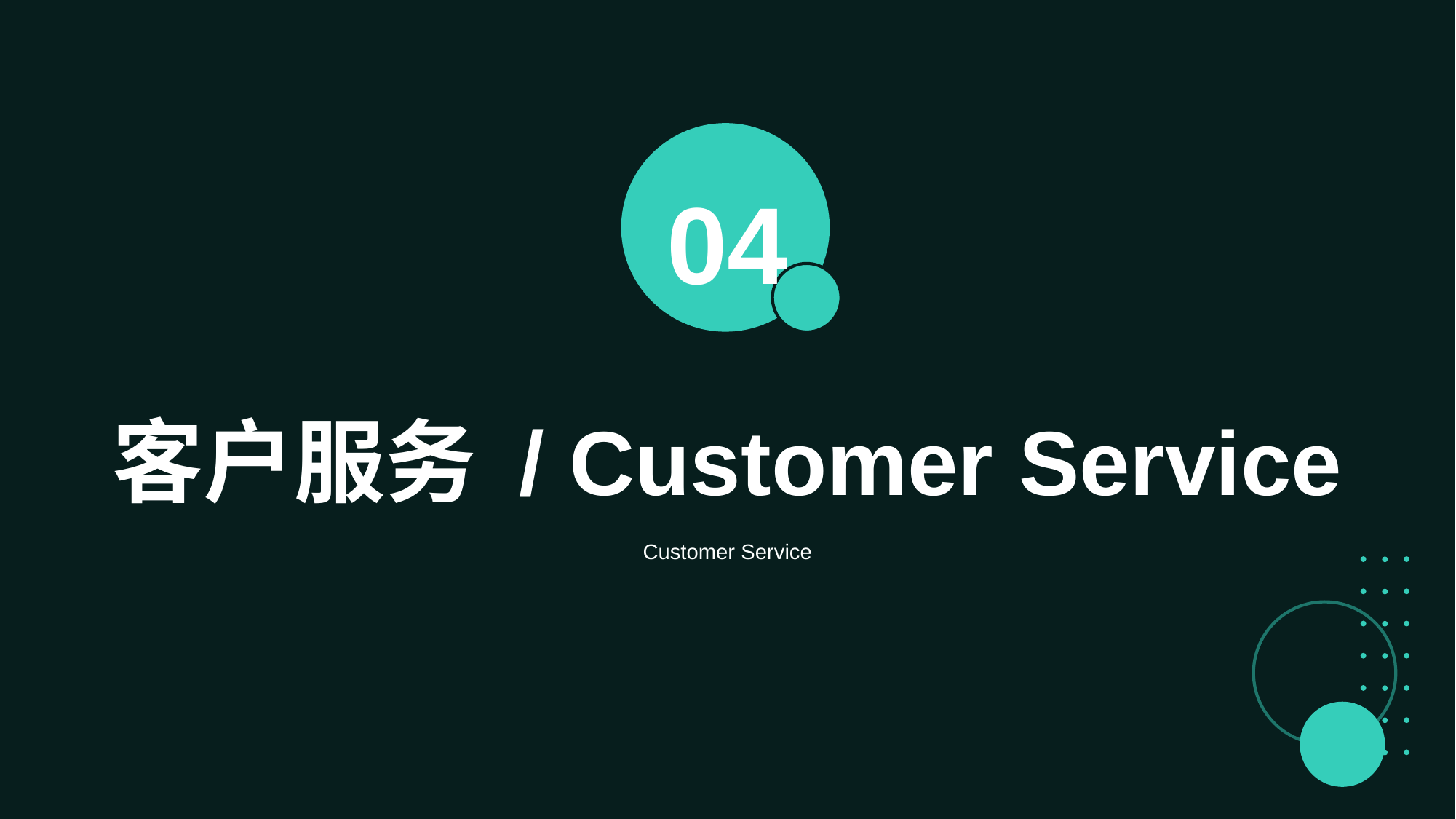

04
客户服务 / Customer Service
Customer Service